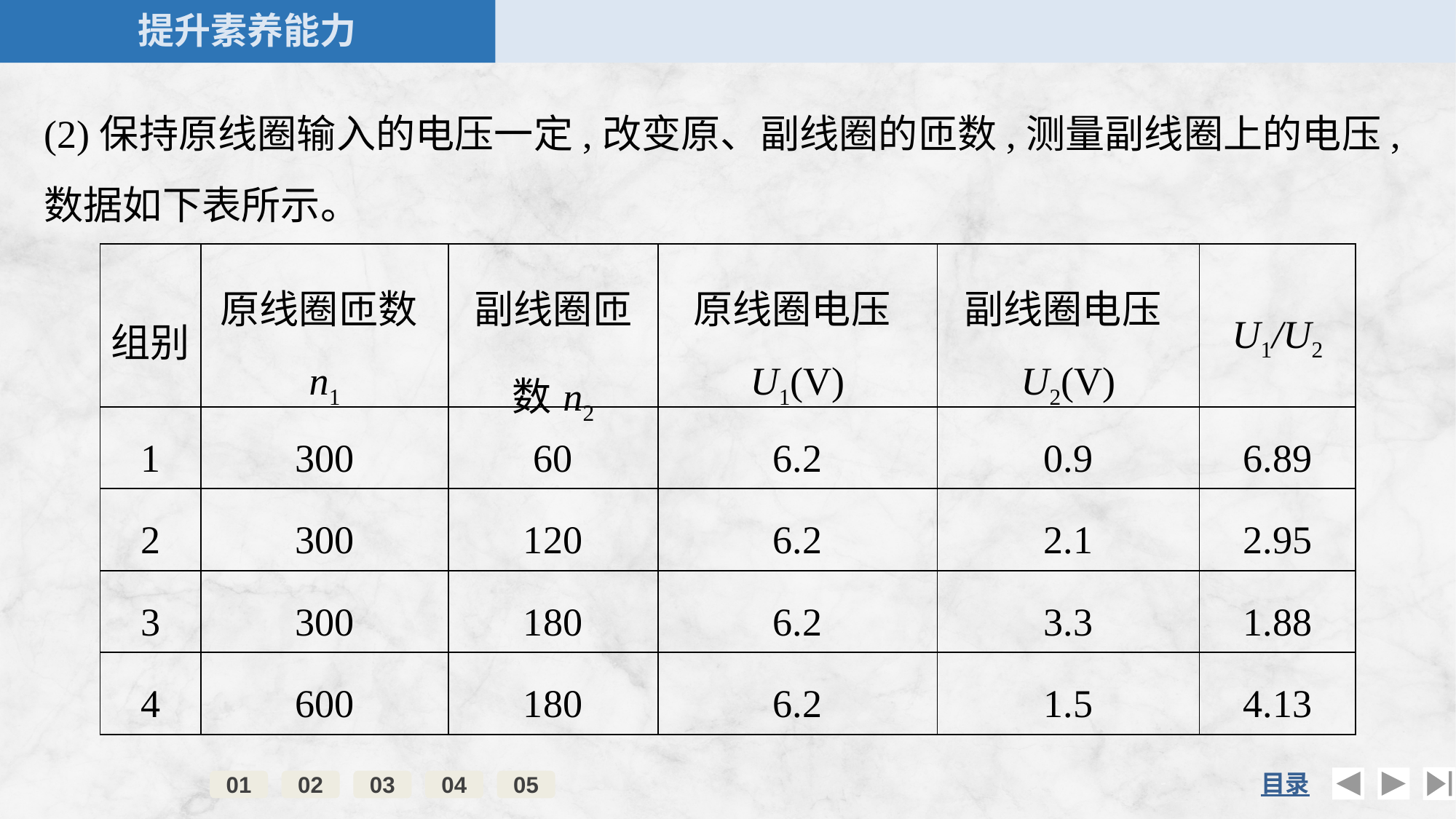

(2)保持原线圈输入的电压一定,改变原、副线圈的匝数,测量副线圈上的电压,数据如下表所示。
| 组别 | 原线圈匝数n1 | 副线圈匝数n2 | 原线圈电压U1(V) | 副线圈电压U2(V) | U1/U2 |
| --- | --- | --- | --- | --- | --- |
| 1 | 300 | 60 | 6.2 | 0.9 | 6.89 |
| 2 | 300 | 120 | 6.2 | 2.1 | 2.95 |
| 3 | 300 | 180 | 6.2 | 3.3 | 1.88 |
| 4 | 600 | 180 | 6.2 | 1.5 | 4.13 |